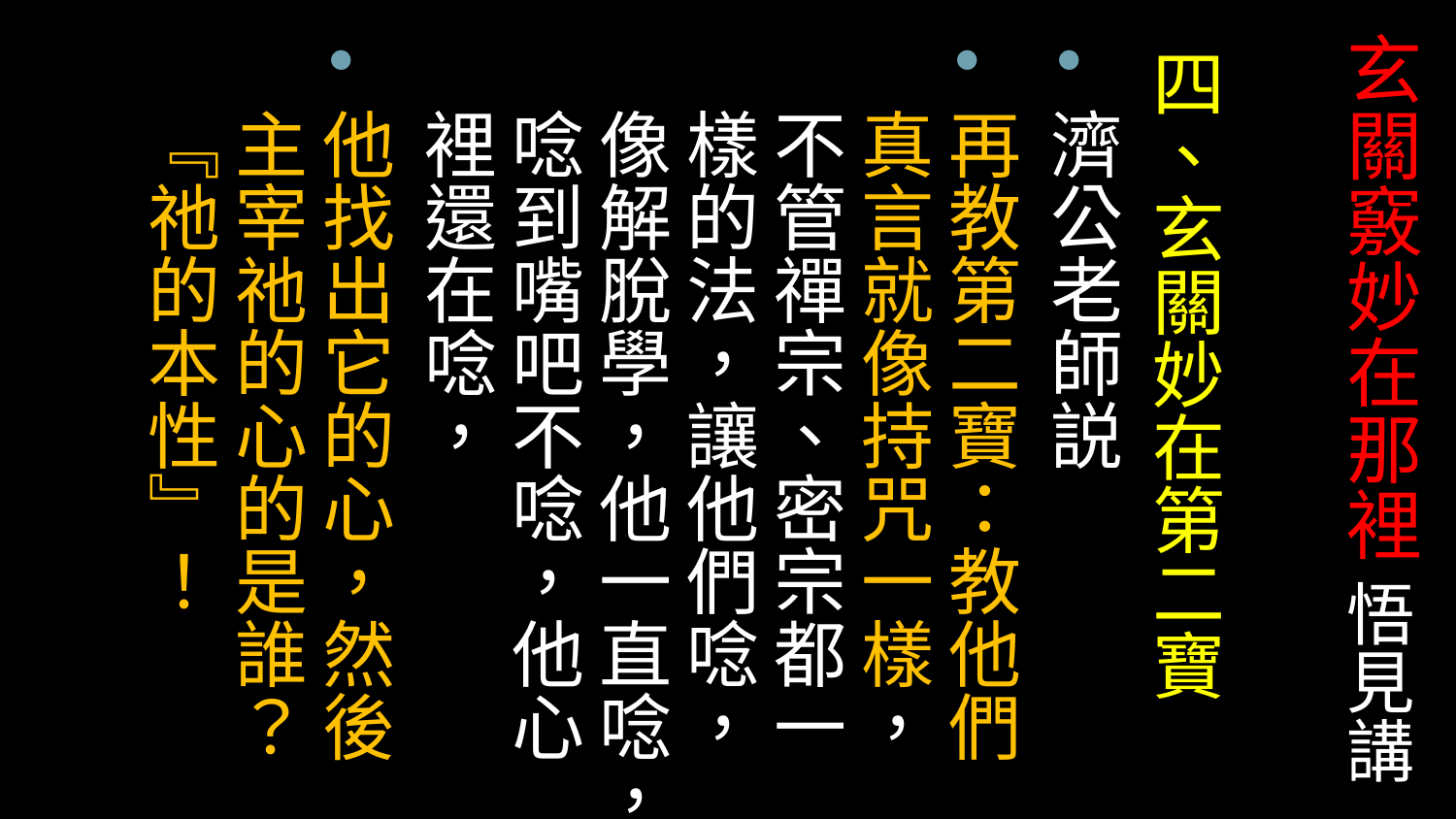

# 玄關竅妙在那裡 悟見講
四、玄關妙在第二寶
濟公老師説
再教第二寶：教他們真言就像持咒一樣，不管禪宗、密宗都一樣的法，讓他們唸，像解脫學，他一直唸，唸到嘴吧不唸，他心裡還在唸，
他找出它的心，然後主宰祂的心的是誰？『祂的本性』！